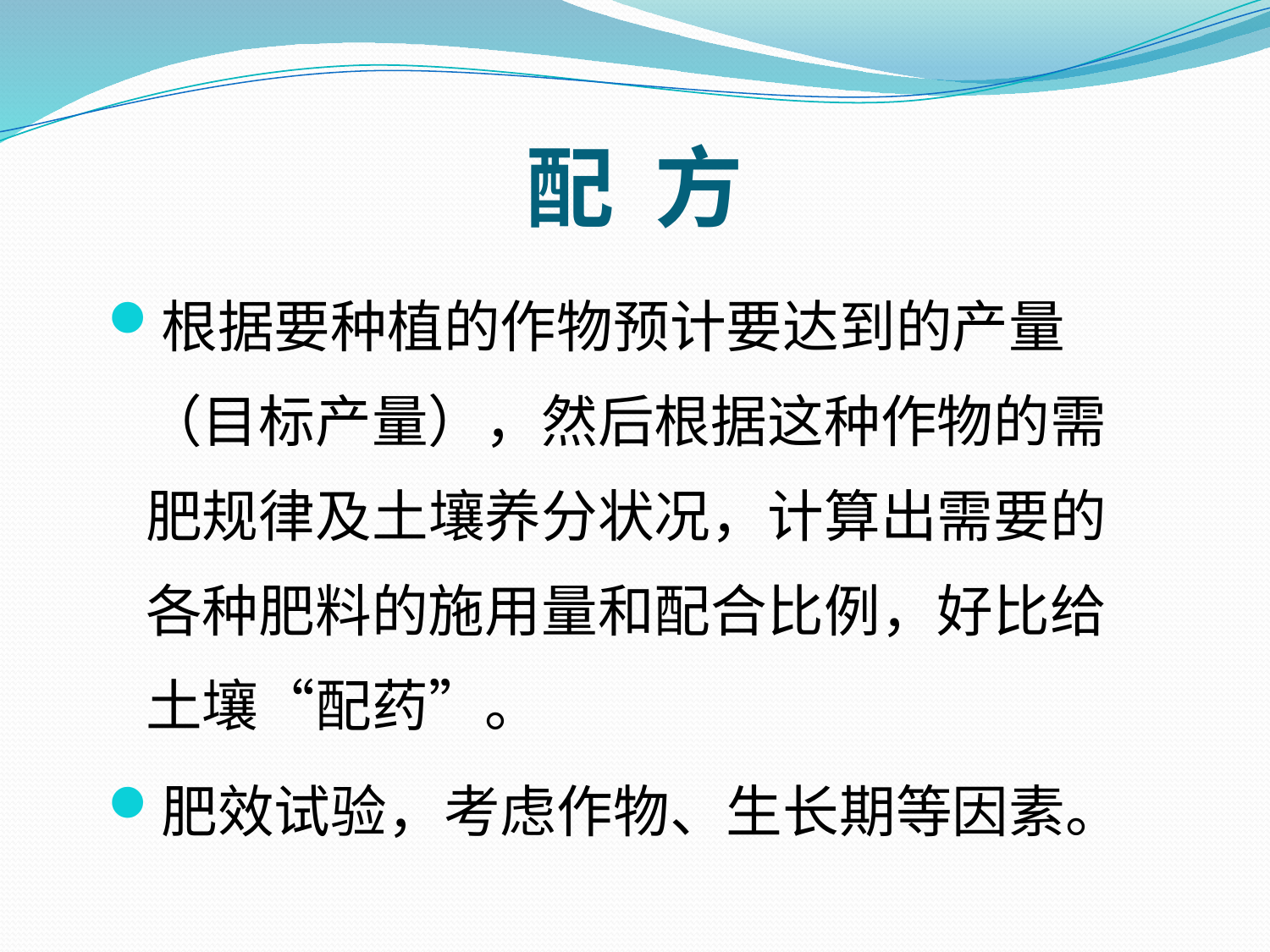

# 配  方
根据要种植的作物预计要达到的产量（目标产量），然后根据这种作物的需肥规律及土壤养分状况，计算出需要的各种肥料的施用量和配合比例，好比给土壤“配药”。
肥效试验，考虑作物、生长期等因素。